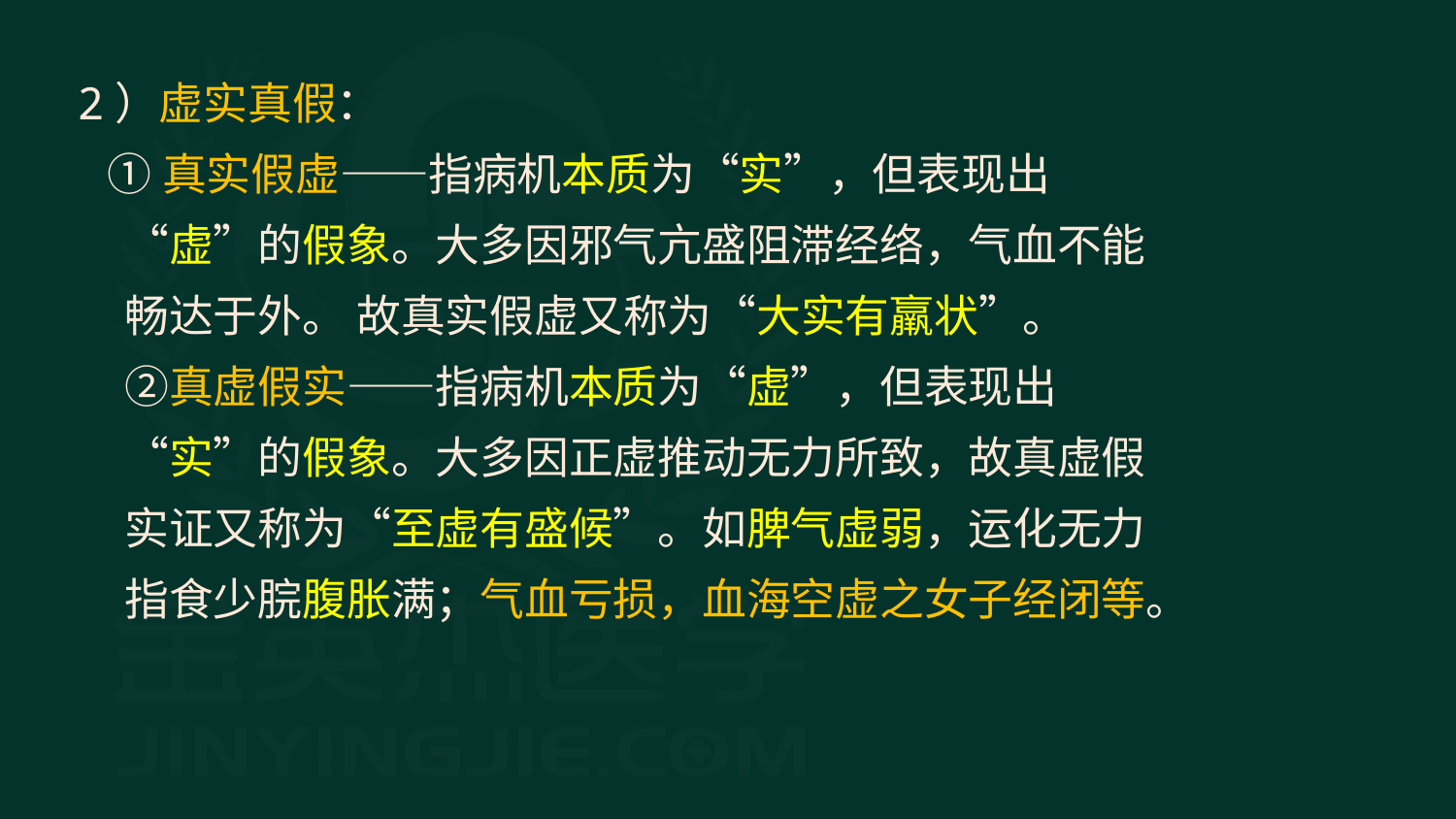

2）虚实真假：
   ①真实假虚——指病机本质为“实”，但表现出“虚”的假象。大多因邪气亢盛阻滞经络，气血不能畅达于外。 故真实假虚又称为“大实有羸状”。
②真虚假实——指病机本质为“虚”，但表现出“实”的假象。大多因正虚推动无力所致，故真虚假实证又称为“至虚有盛候”。如脾气虚弱，运化无力指食少脘腹胀满；气血亏损，血海空虚之女子经闭等。